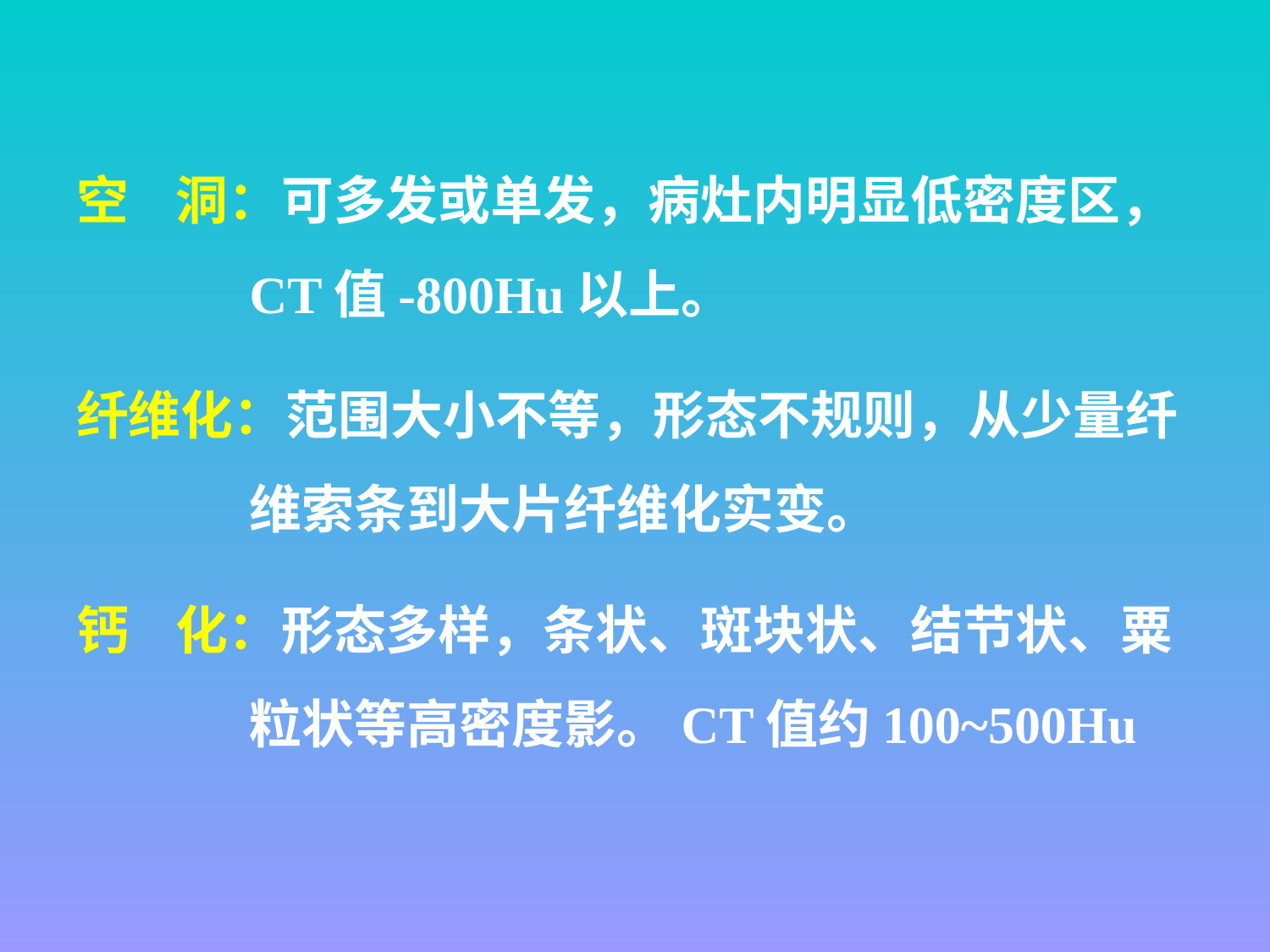

#
空    洞：可多发或单发，病灶内明显低密度区，CT值-800Hu以上。
纤维化：范围大小不等，形态不规则，从少量纤维索条到大片纤维化实变。
钙    化：形态多样，条状、斑块状、结节状、粟粒状等高密度影。CT值约100~500Hu